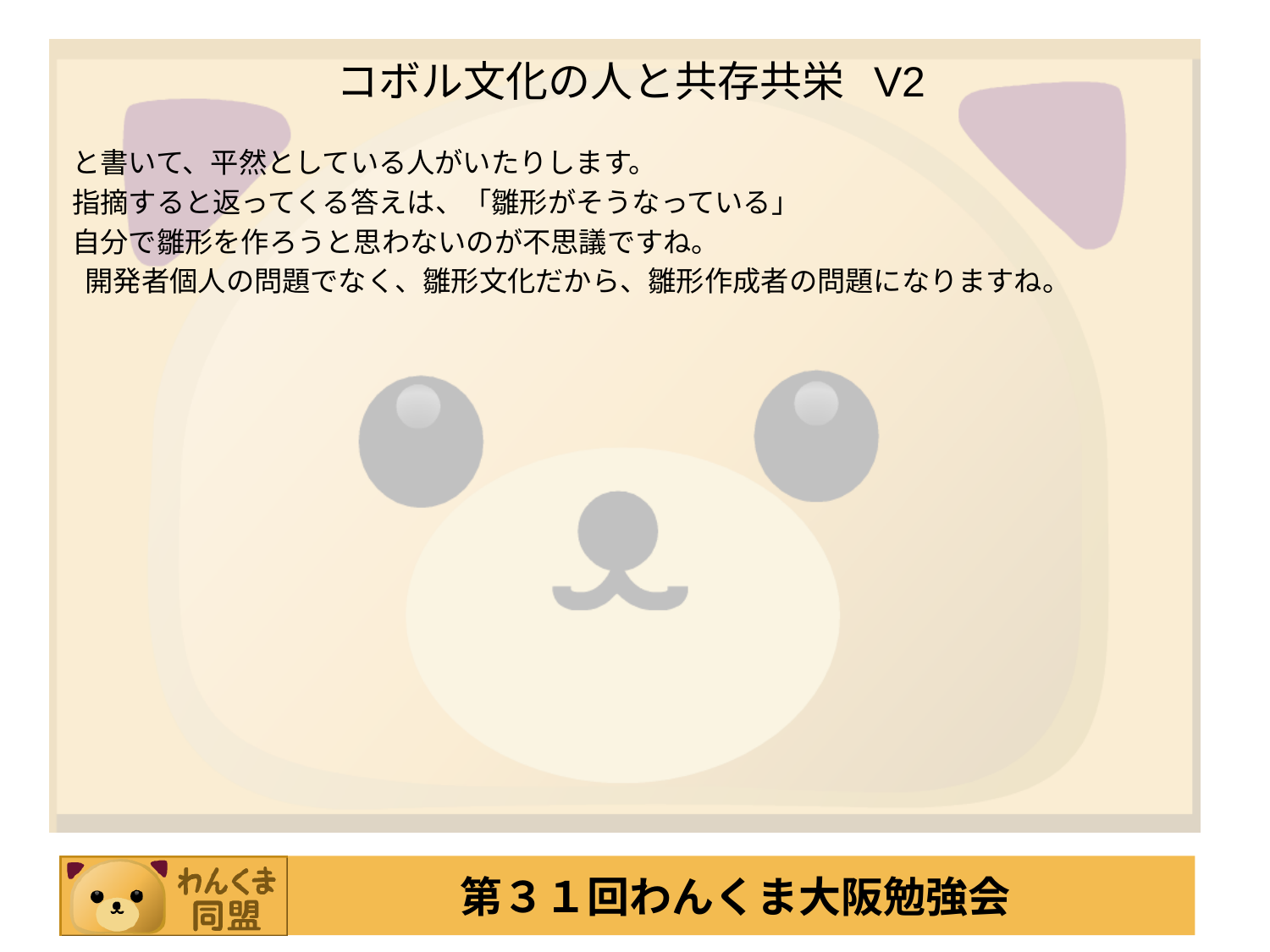

# コボル文化の人と共存共栄  V2
と書いて、平然としている人がいたりします。
指摘すると返ってくる答えは、「雛形がそうなっている」
自分で雛形を作ろうと思わないのが不思議ですね。
 開発者個人の問題でなく、雛形文化だから、雛形作成者の問題になりますね。